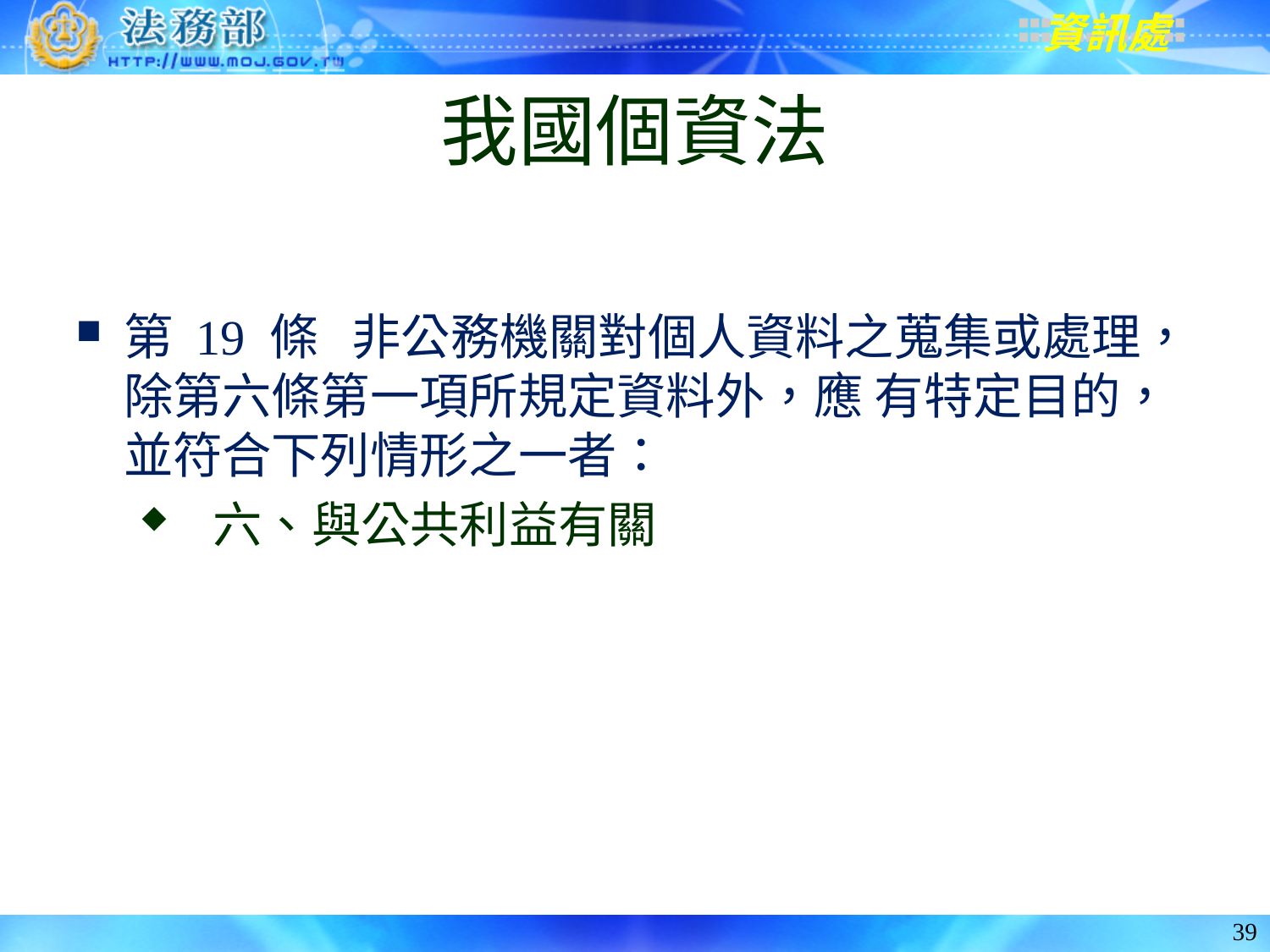

# 我國個資法

第 19 條   非公務機關對個人資料之蒐集或處理，除第六條第一項所規定資料外，應 有特定目的，並符合下列情形之一者：
  六、與公共利益有關